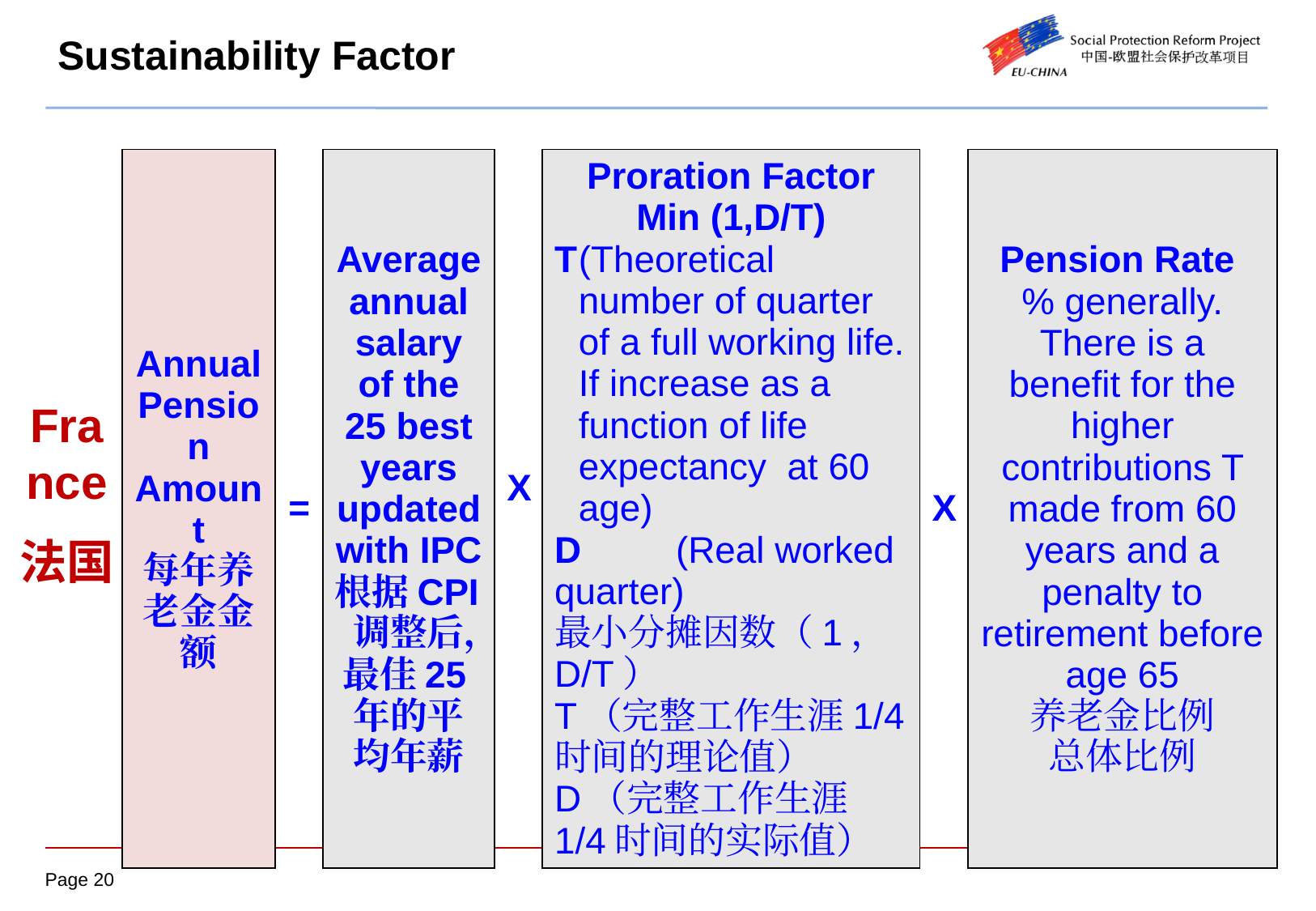

# Sustainability Factor
| Annual Pension Amount 每年养老金金额 | = | Average annual salary of the 25 best years updated with IPC 根据CPI调整后，最佳25年的平均年薪 | X | Proration Factor Min (1,D/T) T (Theoretical number of quarter of a full working life. If increase as a function of life expectancy at 60 age) D (Real worked quarter) 最小分摊因数（1，D/T） T（完整工作生涯1/4时间的理论值） D（完整工作生涯1/4时间的实际值） | X | Pension Rate % generally. There is a benefit for the higher contributions T made from 60 years and a penalty to retirement before age 65 养老金比例 总体比例 |
| --- | --- | --- | --- | --- | --- | --- |
France
法国